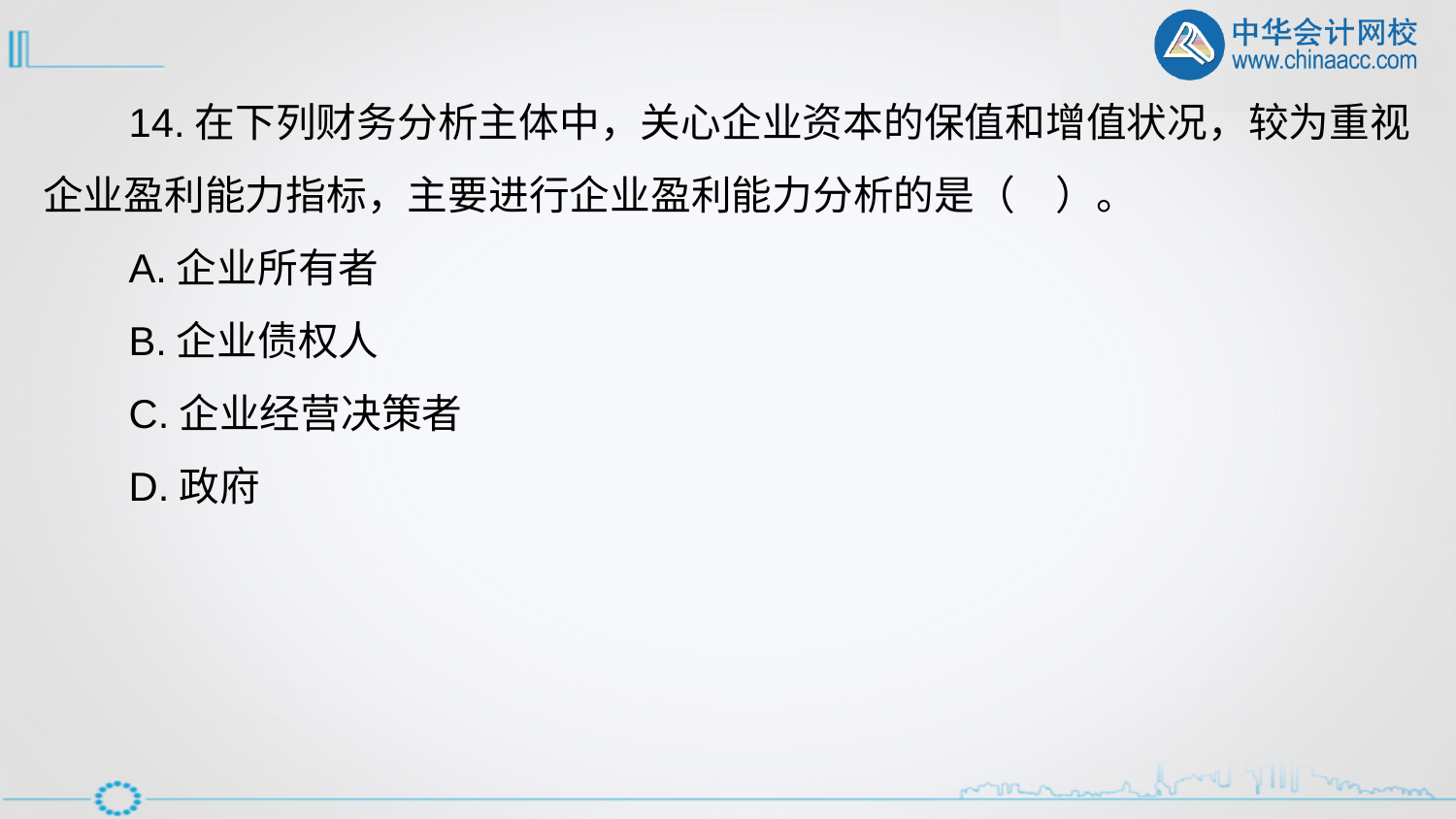

14.在下列财务分析主体中，关心企业资本的保值和增值状况，较为重视企业盈利能力指标，主要进行企业盈利能力分析的是（　）。
A.企业所有者
B.企业债权人
C.企业经营决策者
D.政府